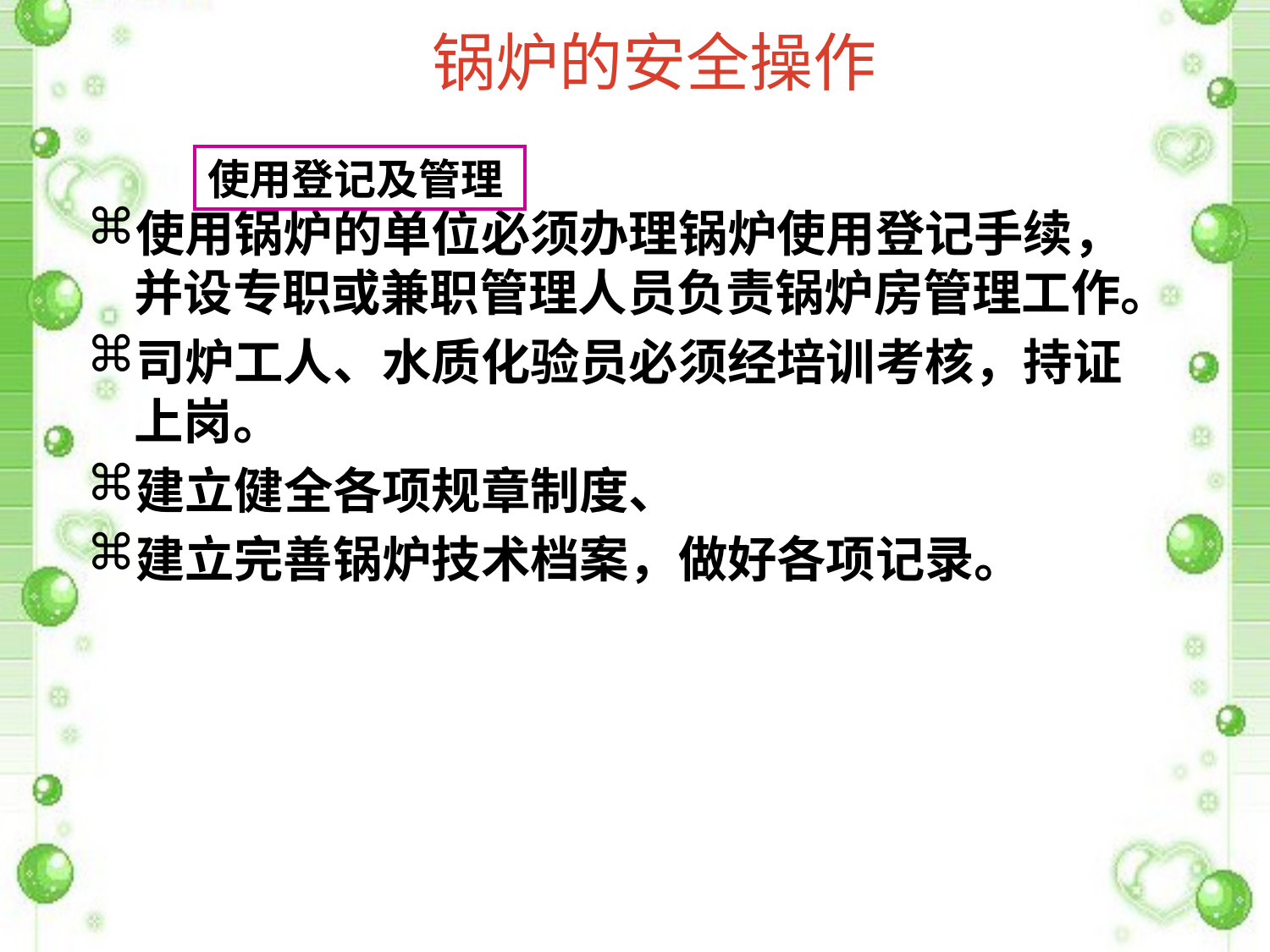

# 锅炉的安全操作
使用登记及管理
使用锅炉的单位必须办理锅炉使用登记手续，并设专职或兼职管理人员负责锅炉房管理工作。
司炉工人、水质化验员必须经培训考核，持证上岗。
建立健全各项规章制度、
建立完善锅炉技术档案，做好各项记录。